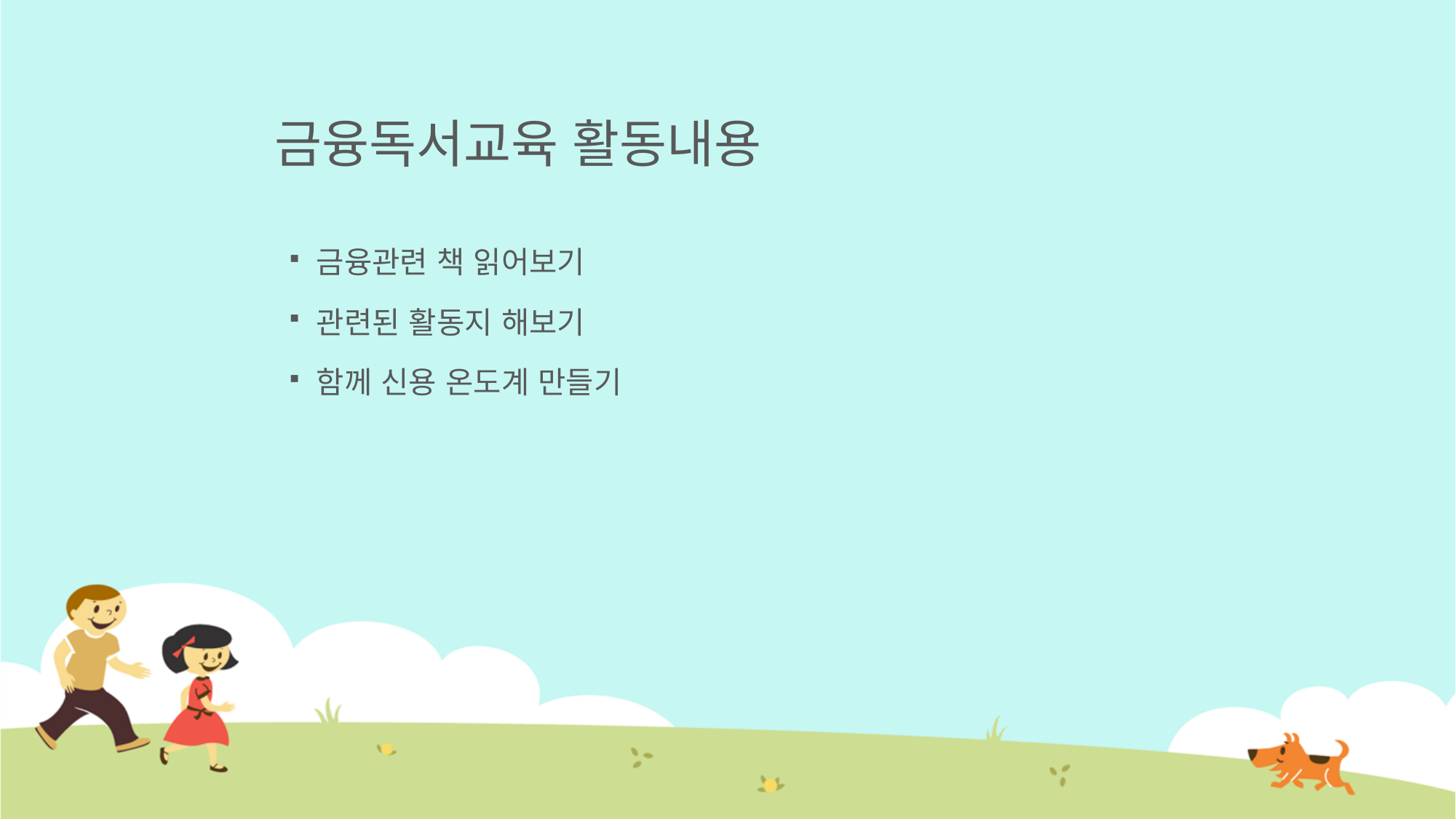

# 금융독서교육 활동내용
금융관련 책 읽어보기
관련된 활동지 해보기
함께 신용 온도계 만들기